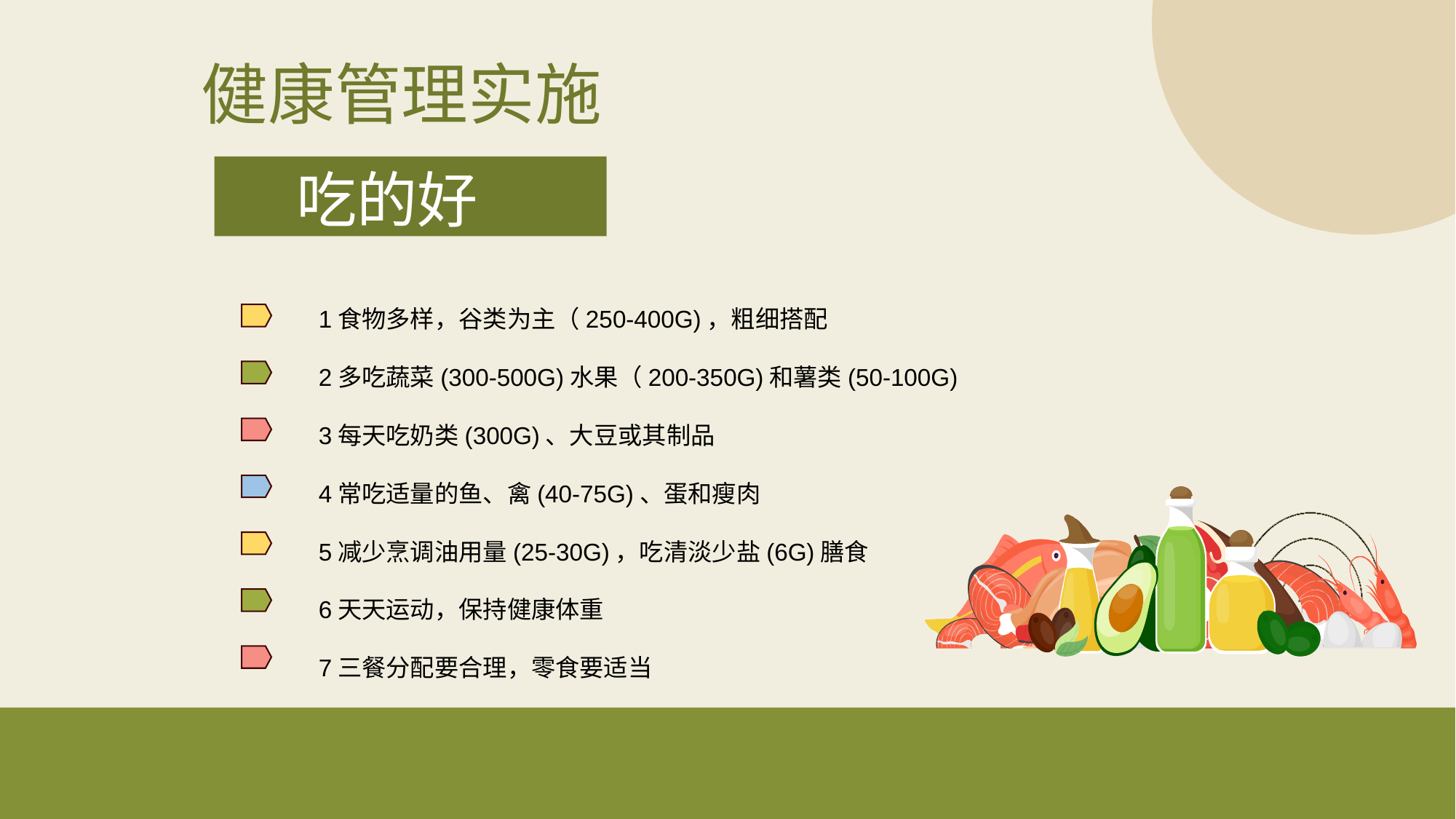

健康管理实施

吃的好
1食物多样，谷类为主（250-400G)，粗细搭配
2多吃蔬菜(300-500G)水果（200-350G)和薯类(50-100G)
3每天吃奶类(300G)、大豆或其制品
4常吃适量的鱼、禽(40-75G)、蛋和瘦肉
5减少烹调油用量(25-30G)，吃清淡少盐(6G)膳食
6天天运动，保持健康体重
7三餐分配要合理，零食要适当